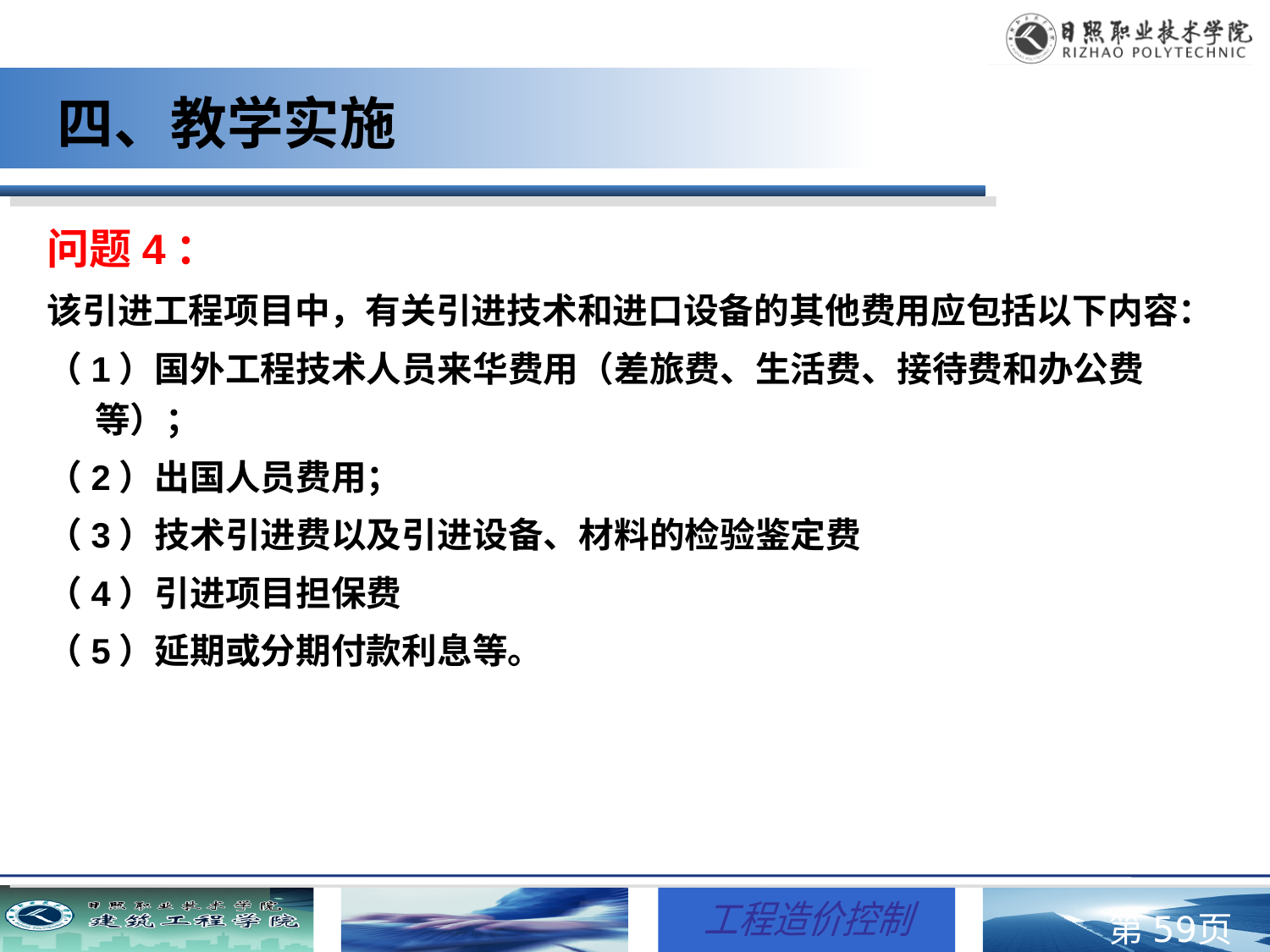

# 四、教学实施
问题4：
该引进工程项目中，有关引进技术和进口设备的其他费用应包括以下内容：
（1）国外工程技术人员来华费用（差旅费、生活费、接待费和办公费等）；
（2）出国人员费用；
（3）技术引进费以及引进设备、材料的检验鉴定费
（4）引进项目担保费
（5）延期或分期付款利息等。
第59页